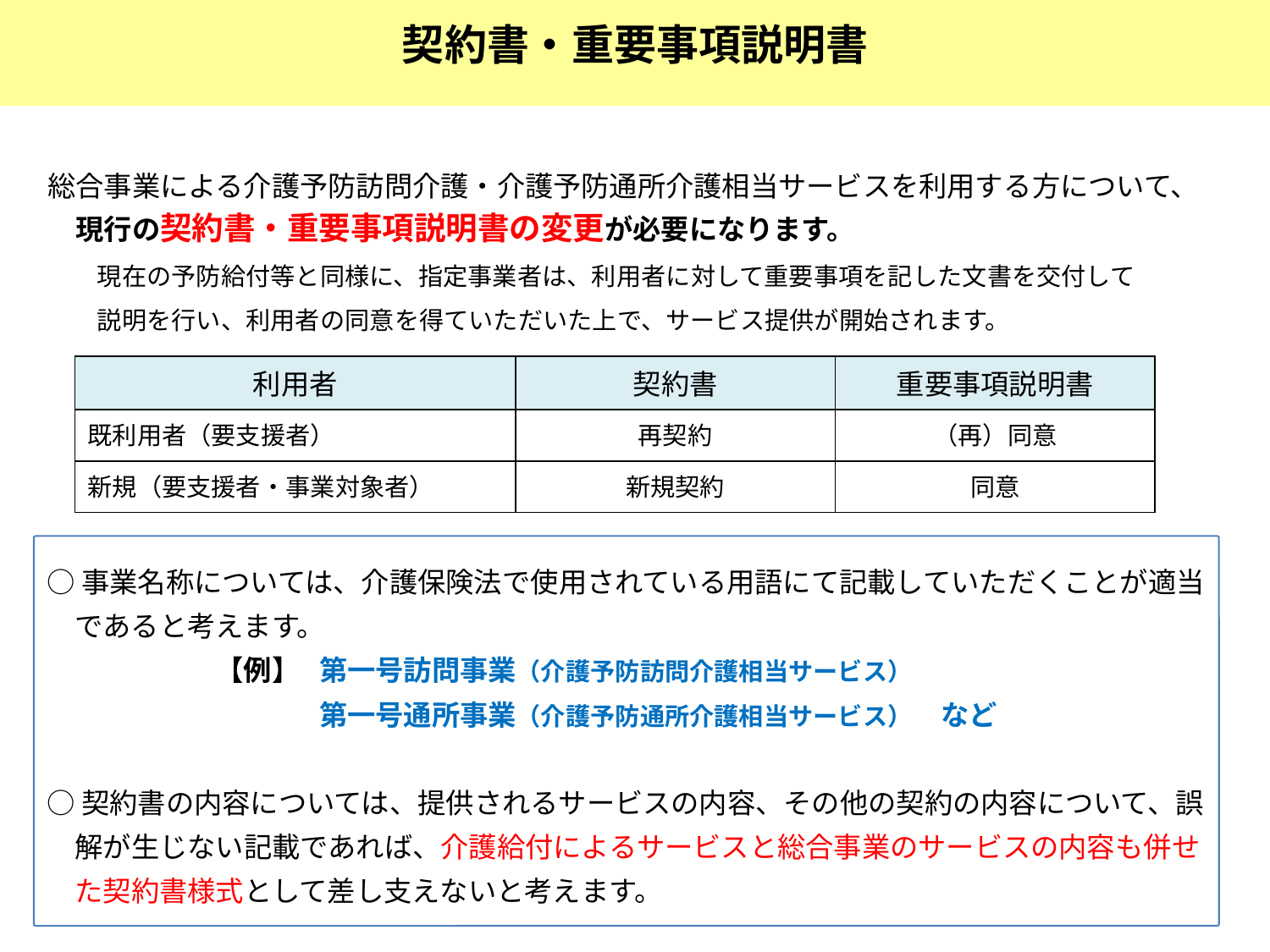

契約書・重要事項説明書
総合事業による介護予防訪問介護・介護予防通所介護相当サービスを利用する方について、
　現行の契約書・重要事項説明書の変更が必要になります。
　　現在の予防給付等と同様に、指定事業者は、利用者に対して重要事項を記した文書を交付して
　　説明を行い、利用者の同意を得ていただいた上で、サービス提供が開始されます。
| 利用者 | 契約書 | 重要事項説明書 |
| --- | --- | --- |
| 既利用者（要支援者） | 再契約 | （再）同意 |
| 新規（要支援者・事業対象者） | 新規契約 | 同意 |
○事業名称については、介護保険法で使用されている用語にて記載していただくことが適当
　であると考えます。
　　　　　　【例】   第一号訪問事業（介護予防訪問介護相当サービス）
　　　　　　　　　   第一号通所事業（介護予防通所介護相当サービス）　など

○契約書の内容については、提供されるサービスの内容、その他の契約の内容について、誤
　解が生じない記載であれば、介護給付によるサービスと総合事業のサービスの内容も併せ
　た契約書様式として差し支えないと考えます。